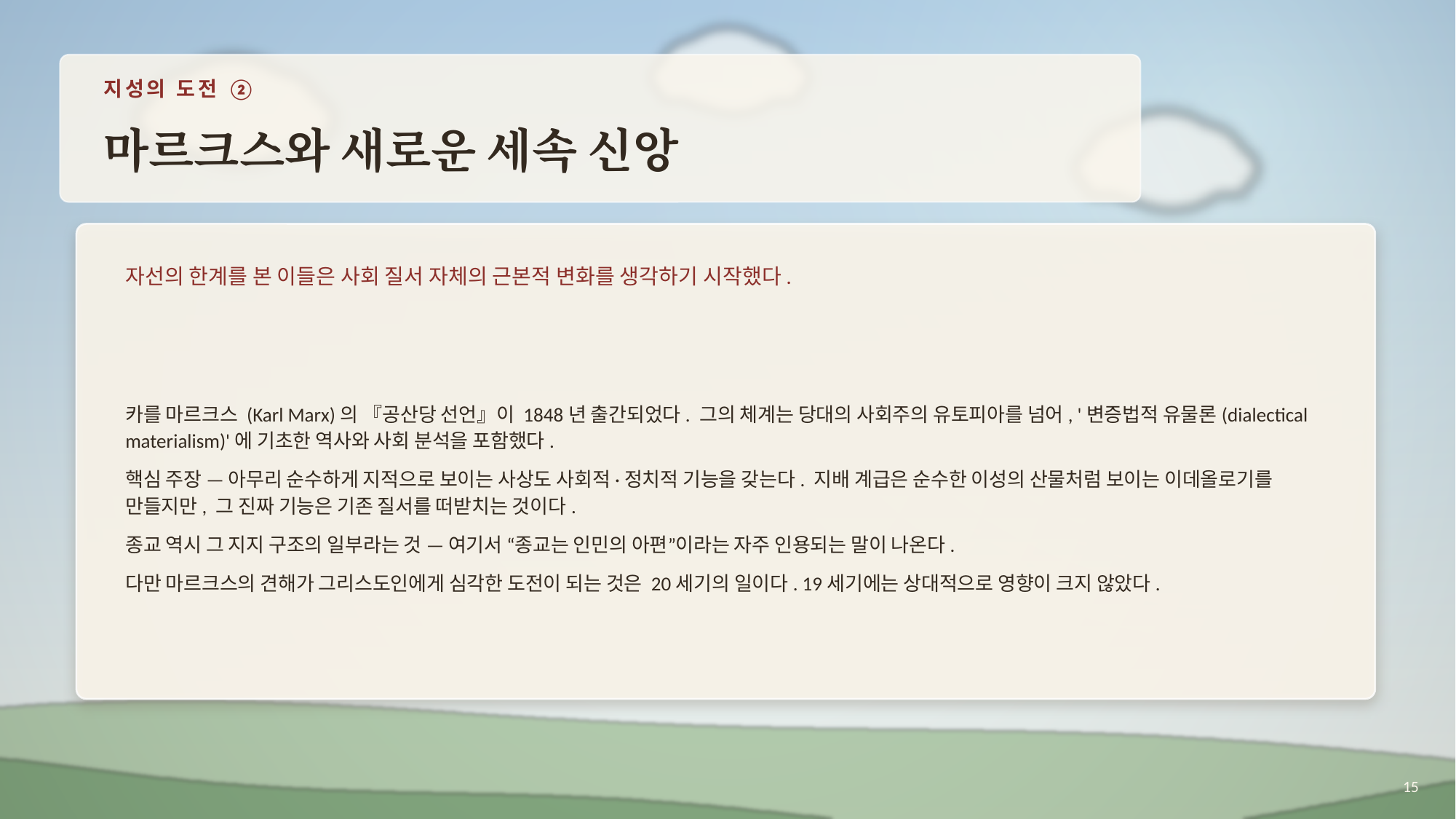

지성의 도전 ②
마르크스와 새로운 세속 신앙

자선의 한계를 본 이들은 사회 질서 자체의 근본적 변화를 생각하기 시작했다.
카를 마르크스 (Karl Marx)의 『공산당 선언』이 1848년 출간되었다. 그의 체계는 당대의 사회주의 유토피아를 넘어, '변증법적 유물론(dialectical materialism)'에 기초한 역사와 사회 분석을 포함했다.
핵심 주장 — 아무리 순수하게 지적으로 보이는 사상도 사회적·정치적 기능을 갖는다. 지배 계급은 순수한 이성의 산물처럼 보이는 이데올로기를 만들지만, 그 진짜 기능은 기존 질서를 떠받치는 것이다.
종교 역시 그 지지 구조의 일부라는 것 — 여기서 “종교는 인민의 아편”이라는 자주 인용되는 말이 나온다.
다만 마르크스의 견해가 그리스도인에게 심각한 도전이 되는 것은 20세기의 일이다. 19세기에는 상대적으로 영향이 크지 않았다.
15